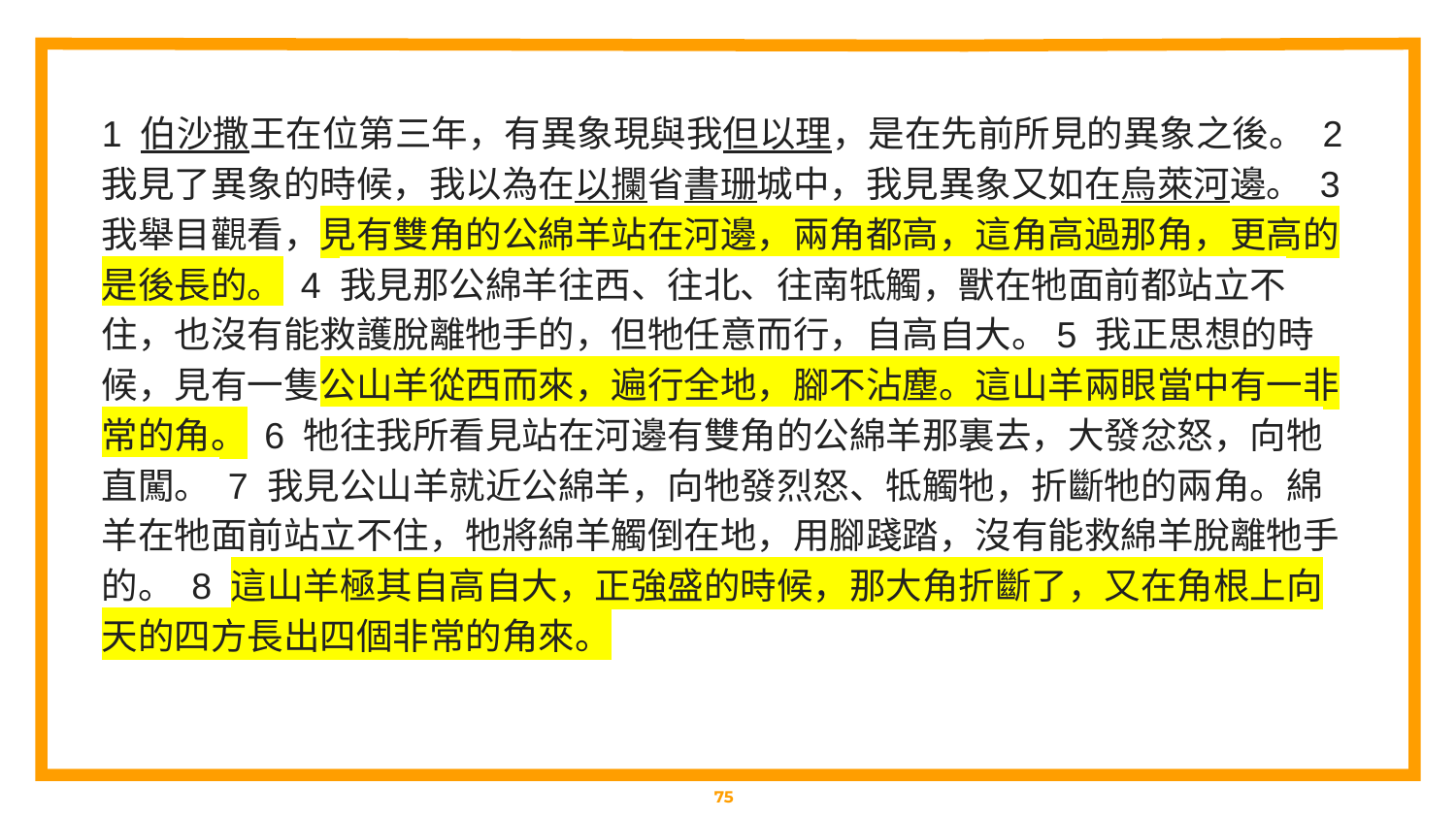

1 伯沙撒王在位第三年，有異象現與我但以理，是在先前所見的異象之後。 2 我見了異象的時候，我以為在以攔省書珊城中，我見異象又如在烏萊河邊。 3 我舉目觀看，見有雙角的公綿羊站在河邊，兩角都高，這角高過那角，更高的是後長的。 4 我見那公綿羊往西、往北、往南牴觸，獸在牠面前都站立不住，也沒有能救護脫離牠手的，但牠任意而行，自高自大。5 我正思想的時候，見有一隻公山羊從西而來，遍行全地，腳不沾塵。這山羊兩眼當中有一非常的角。 6 牠往我所看見站在河邊有雙角的公綿羊那裏去，大發忿怒，向牠直闖。 7 我見公山羊就近公綿羊，向牠發烈怒、牴觸牠，折斷牠的兩角。綿羊在牠面前站立不住，牠將綿羊觸倒在地，用腳踐踏，沒有能救綿羊脫離牠手的。 8 這山羊極其自高自大，正強盛的時候，那大角折斷了，又在角根上向天的四方長出四個非常的角來。
75